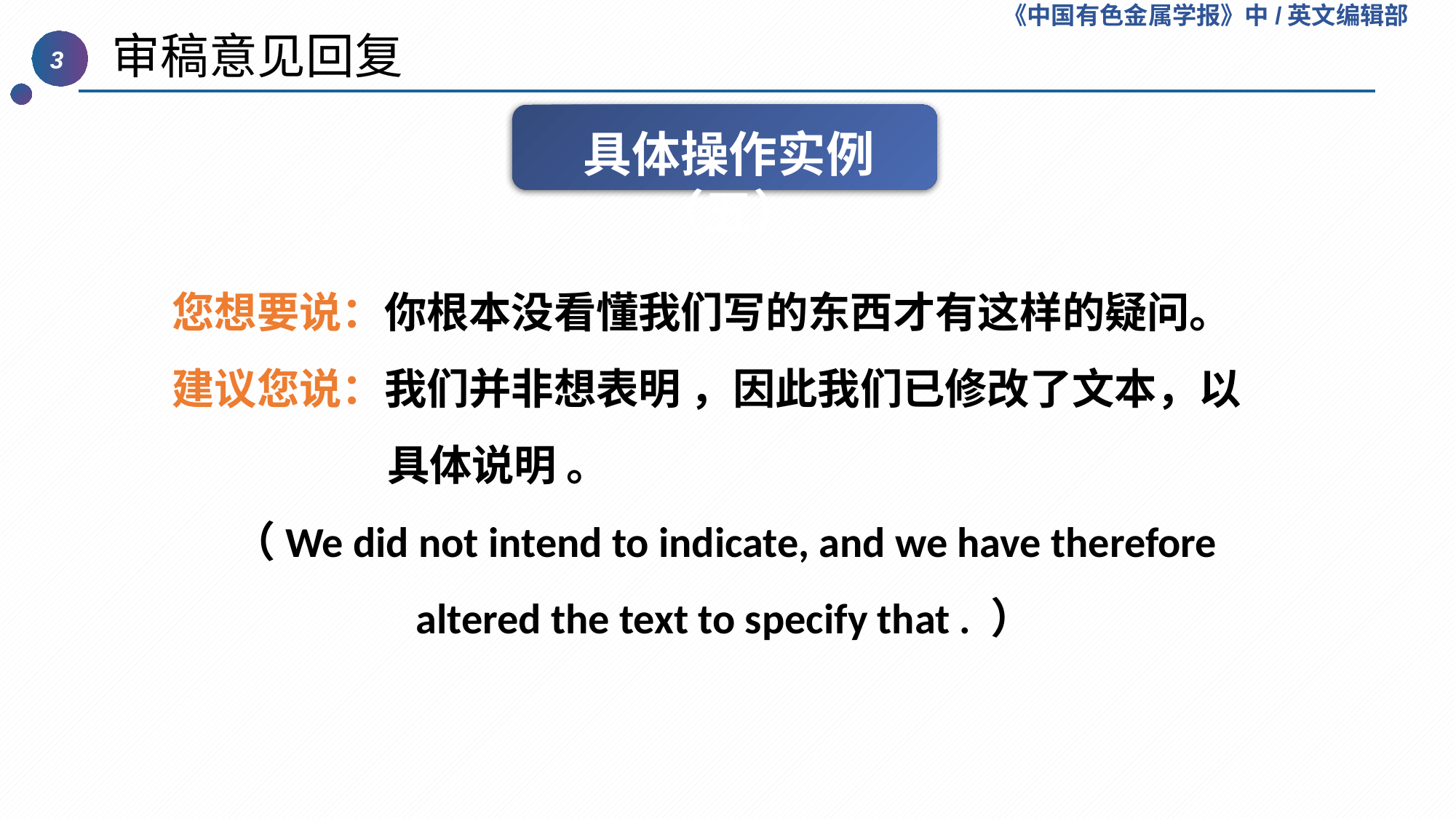

《中国有色金属学报》中/英文编辑部

      审稿意见回复

3

具体操作实例（五）
您想要说：你根本没看懂我们写的东西才有这样的疑问。
建议您说：我们并非想表明 ，因此我们已修改了文本，以具体说明 。
（We did not intend to indicate, and we have therefore altered the text to specify that . ）